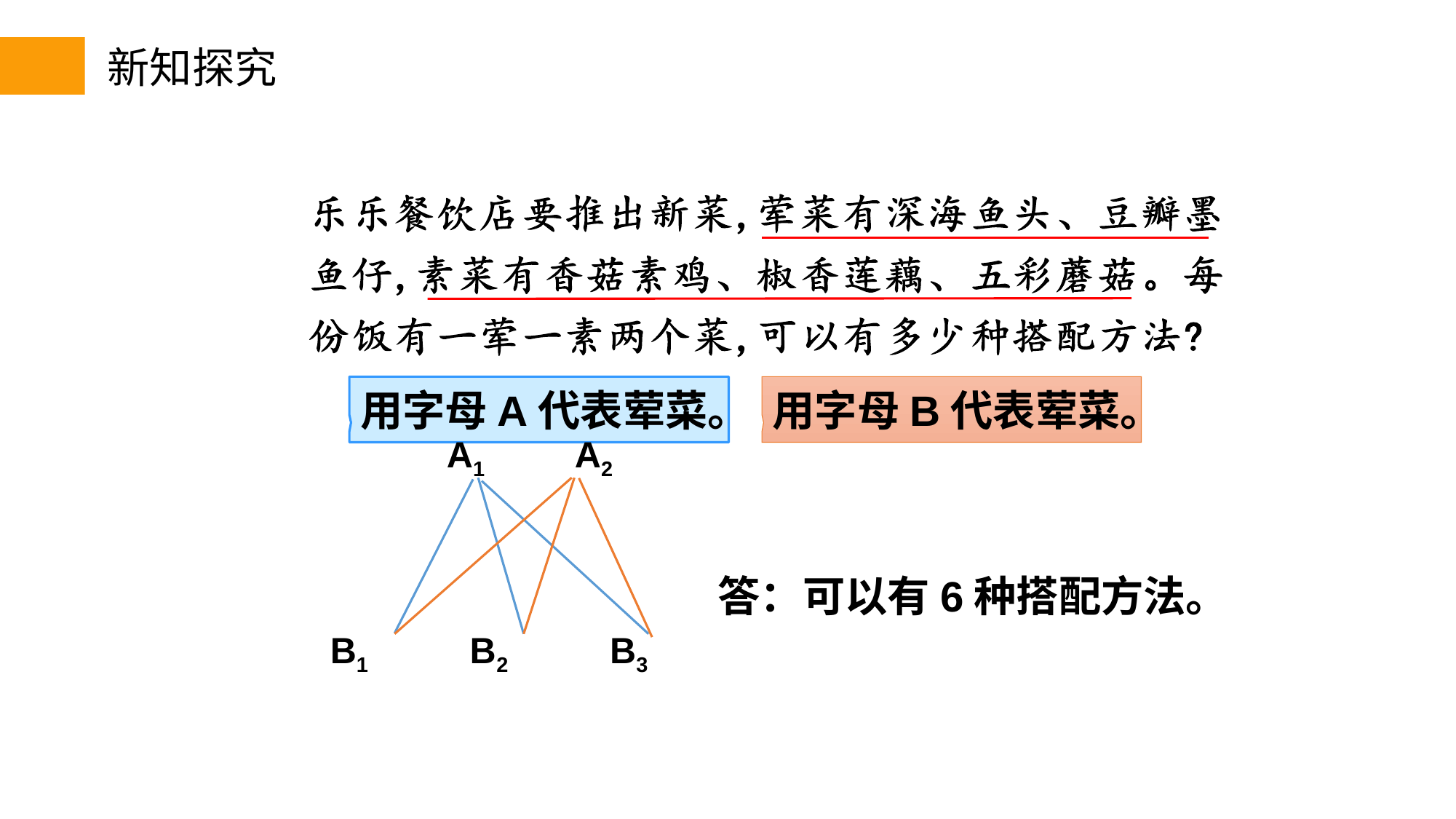

新知探究

用字母B代表荤菜。
用字母A代表荤菜。
A1         A2
B1          B2          B3
答：可以有6种搭配方法。